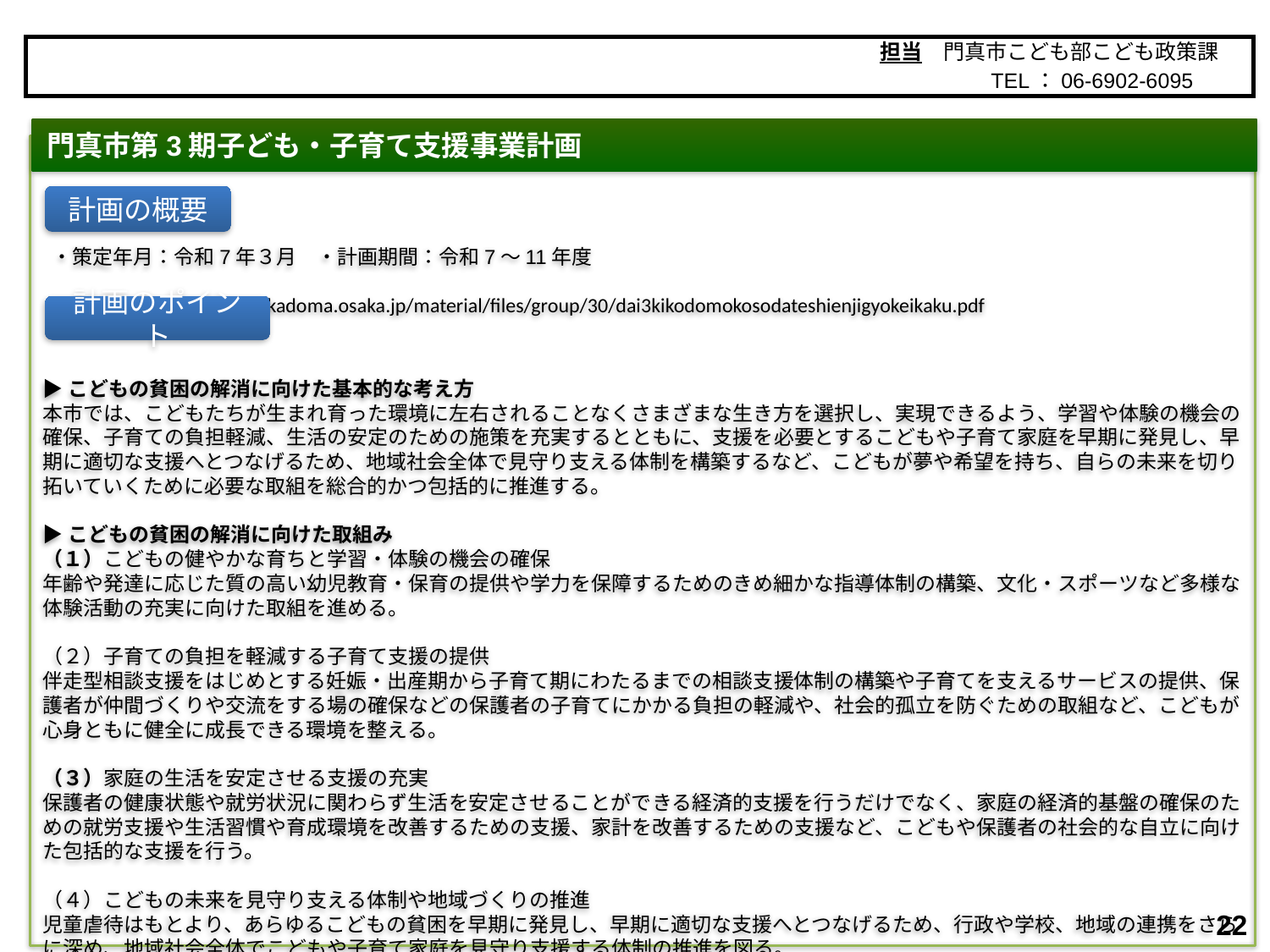

担当　門真市こども部こども政策課
　　　　　TEL：06-6902-6095

門真市
門真市第3期子ども・子育て支援事業計画

 ・策定年月：令和7年３月　・計画期間：令和7～11年度
 ・URL:https://www.city.kadoma.osaka.jp/material/files/group/30/dai3kikodomokosodateshienjigyokeikaku.pdf

▶こどもの貧困の解消に向けた基本的な考え方
本市では、こどもたちが生まれ育った環境に左右されることなくさまざまな生き方を選択し、実現できるよう、学習や体験の機会の確保、子育ての負担軽減、生活の安定のための施策を充実するとともに、支援を必要とするこどもや子育て家庭を早期に発見し、早期に適切な支援へとつなげるため、地域社会全体で見守り支える体制を構築するなど、こどもが夢や希望を持ち、自らの未来を切り拓いていくために必要な取組を総合的かつ包括的に推進する。

▶こどもの貧困の解消に向けた取組み
（１）こどもの健やかな育ちと学習・体験の機会の確保
年齢や発達に応じた質の高い幼児教育・保育の提供や学力を保障するためのきめ細かな指導体制の構築、文化・スポーツなど多様な体験活動の充実に向けた取組を進める。

（２）子育ての負担を軽減する子育て支援の提供
伴走型相談支援をはじめとする妊娠・出産期から子育て期にわたるまでの相談支援体制の構築や子育てを支えるサービスの提供、保護者が仲間づくりや交流をする場の確保などの保護者の子育てにかかる負担の軽減や、社会的孤立を防ぐための取組など、こどもが心身ともに健全に成長できる環境を整える。

（３）家庭の生活を安定させる支援の充実
保護者の健康状態や就労状況に関わらず生活を安定させることができる経済的支援を行うだけでなく、家庭の経済的基盤の確保のための就労支援や生活習慣や育成環境を改善するための支援、家計を改善するための支援など、こどもや保護者の社会的な自立に向けた包括的な支援を行う。

（４）こどもの未来を見守り支える体制や地域づくりの推進
児童虐待はもとより、あらゆるこどもの貧困を早期に発見し、早期に適切な支援へとつなげるため、行政や学校、地域の連携をさらに深め、地域社会全体でこどもや子育て家庭を見守り支援する体制の推進を図る。

計画の概要
計画のポイント
22